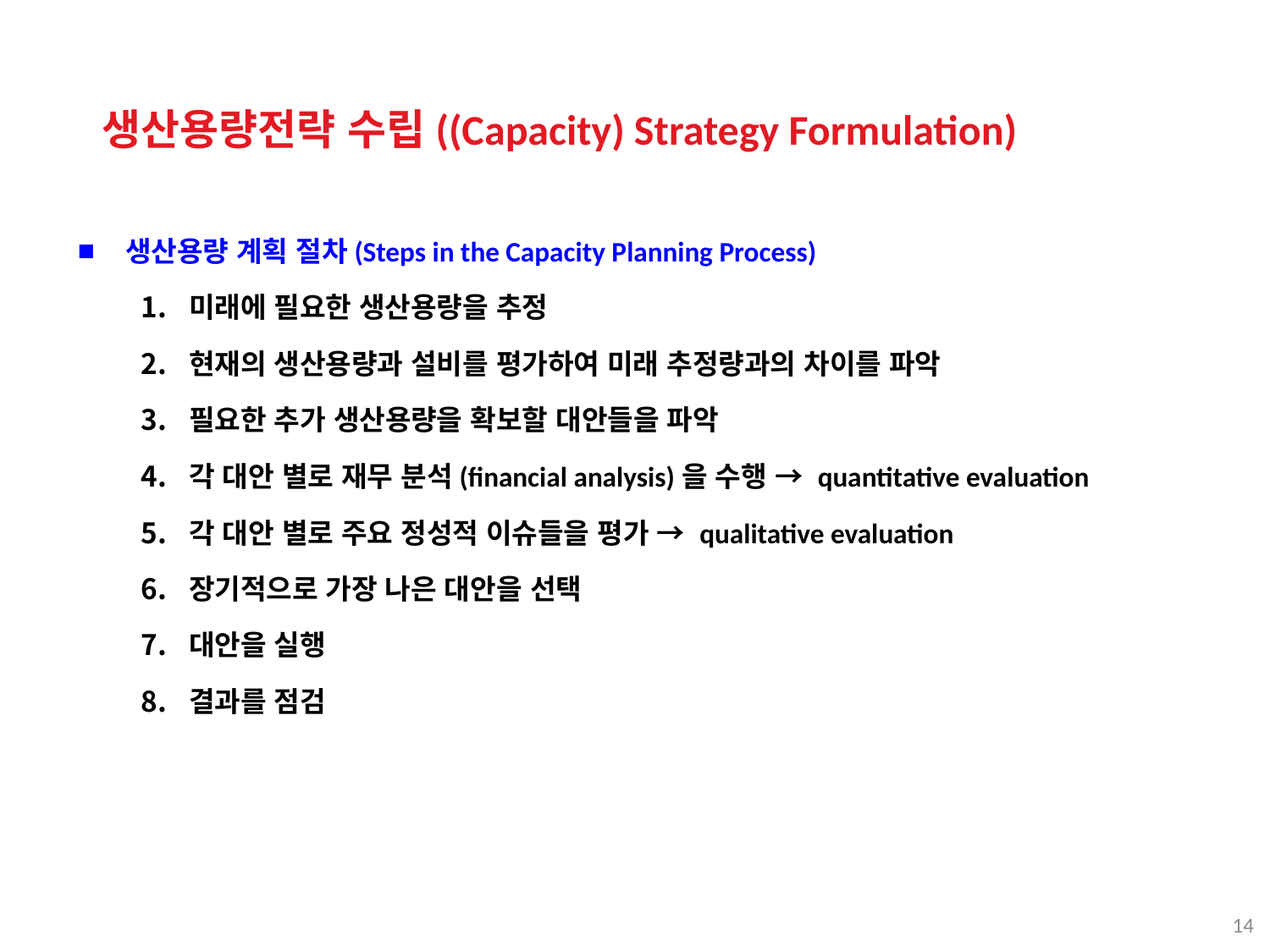

생산용량전략 수립((Capacity) Strategy Formulation)
생산용량 계획 절차(Steps in the Capacity Planning Process)
미래에 필요한 생산용량을 추정
현재의 생산용량과 설비를 평가하여 미래 추정량과의 차이를 파악
필요한 추가 생산용량을 확보할 대안들을 파악
각 대안 별로 재무 분석(financial analysis)을 수행 → quantitative evaluation
각 대안 별로 주요 정성적 이슈들을 평가 → qualitative evaluation
장기적으로 가장 나은 대안을 선택
대안을 실행
결과를 점검

14